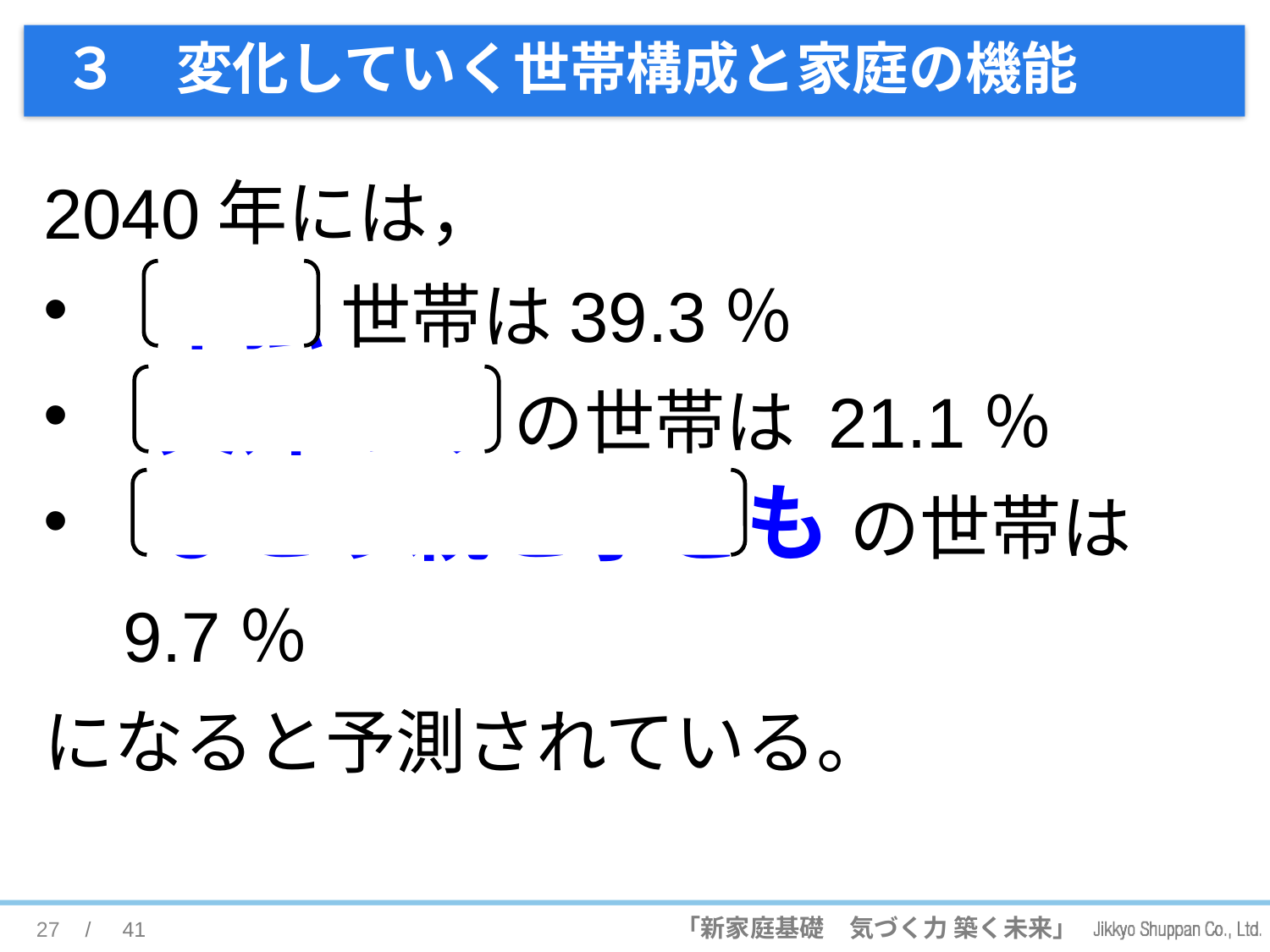

# ３　変化していく世帯構成と家庭の機能
2040年には，
 単独 世帯は39.3％
 夫婦のみ の世帯は 21.1％
 ひとり親と子ども の世帯は 9.7％
になると予測されている。

27